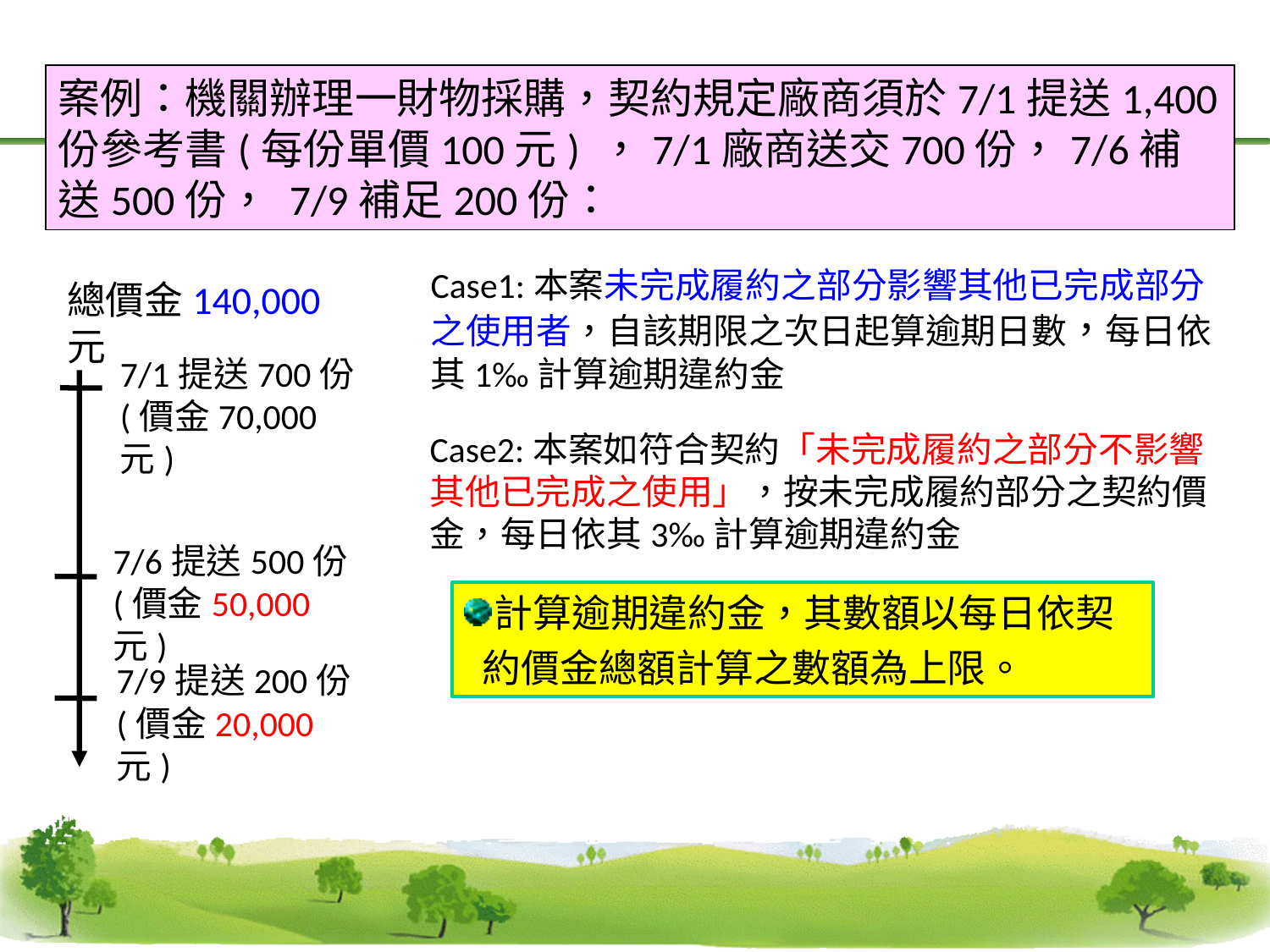

案例：機關辦理一財物採購，契約規定廠商須於7/1提送1,400份參考書(每份單價100元) ，7/1廠商送交700份，7/6補送500份， 7/9補足200份：
Case1:本案未完成履約之部分影響其他已完成部分之使用者，自該期限之次日起算逾期日數，每日依其1‰計算逾期違約金
總價金140,000元
7/1提送700份(價金70,000元)

Case2:本案如符合契約「未完成履約之部分不影響其他已完成之使用」，按未完成履約部分之契約價金，每日依其3‰計算逾期違約金
7/6提送500份(價金50,000元)

計算逾期違約金，其數額以每日依契
 約價金總額計算之數額為上限。
7/9提送200份(價金20,000元)